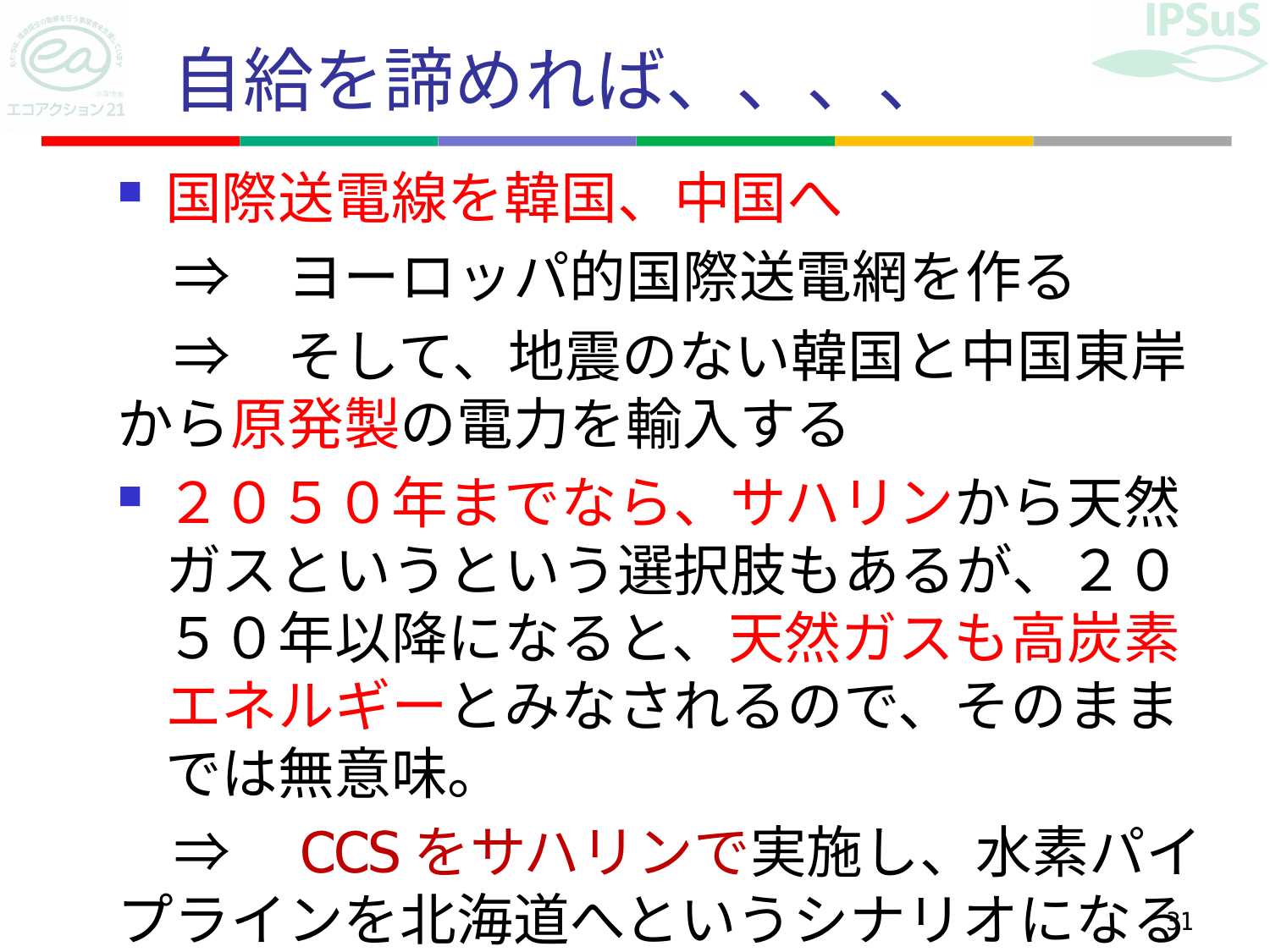

# 自給を諦めれば、、、、

国際送電線を韓国、中国へ
　⇒　ヨーロッパ的国際送電網を作る
　⇒　そして、地震のない韓国と中国東岸から原発製の電力を輸入する
２０５０年までなら、サハリンから天然ガスというという選択肢もあるが、２０５０年以降になると、天然ガスも高炭素エネルギーとみなされるので、そのままでは無意味。
　⇒　CCSをサハリンで実施し、水素パイプラインを北海道へというシナリオになる

31